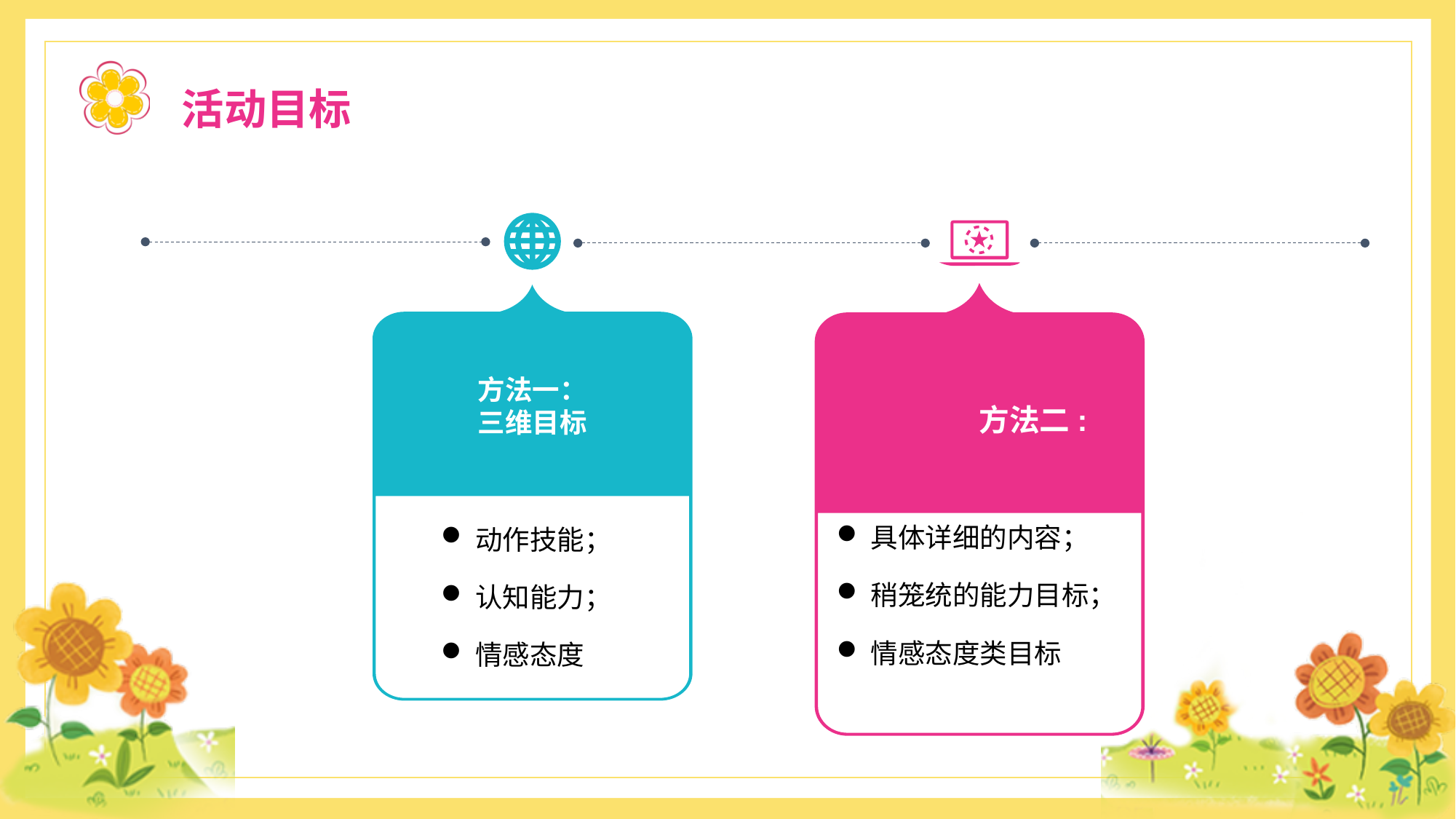

活动目标

具体详细的内容；
稍笼统的能力目标；
情感态度类目标
动作技能；
认知能力；
情感态度
方法一：三维目标
方法二: